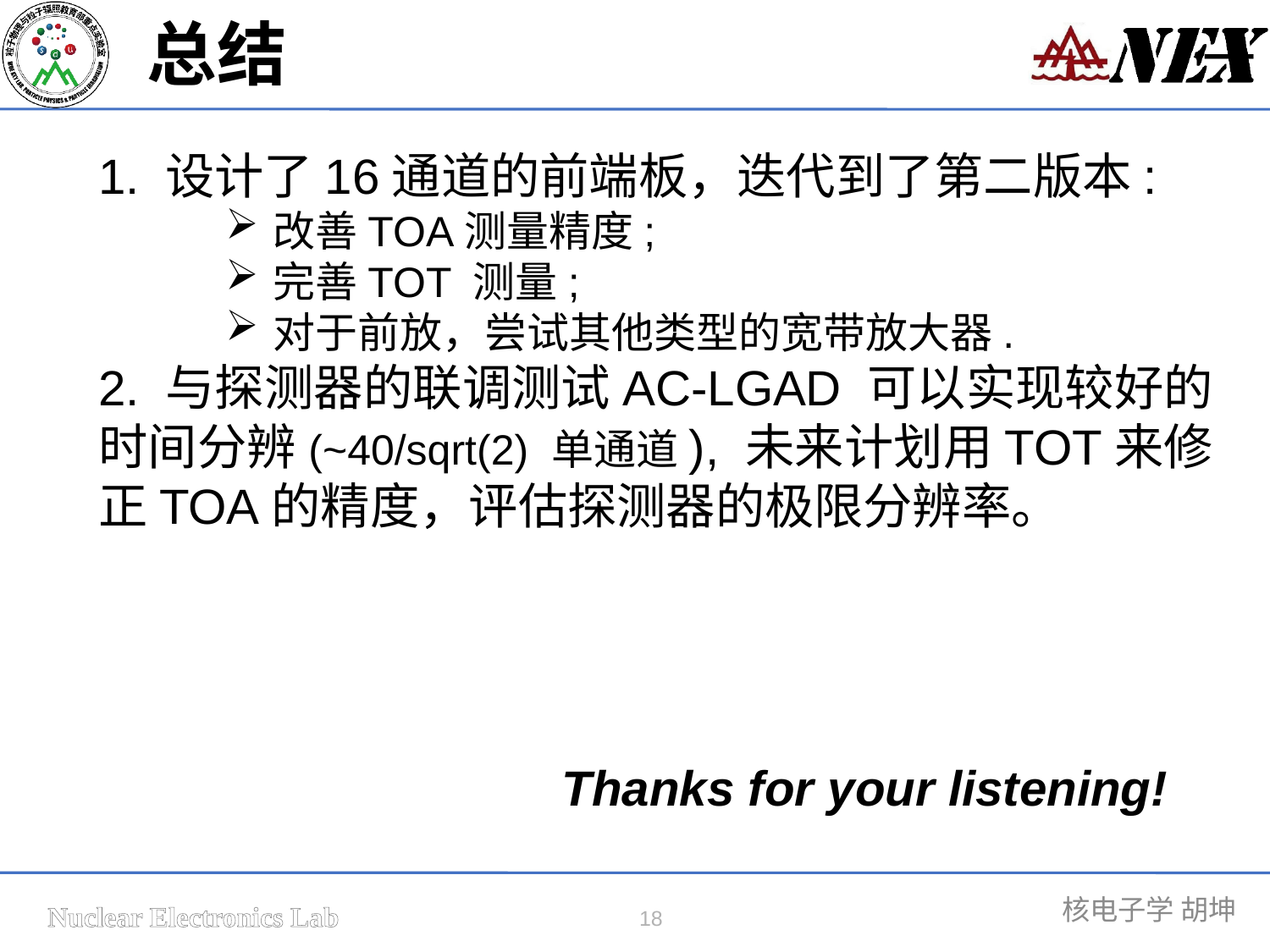

总结
1. 设计了16通道的前端板，迭代到了第二版本:
改善TOA测量精度;
完善TOT 测量;
对于前放，尝试其他类型的宽带放大器.
2. 与探测器的联调测试AC-LGAD 可以实现较好的时间分辨(~40/sqrt(2) 单通道), 未来计划用TOT来修正TOA的精度，评估探测器的极限分辨率。

Thanks for your listening!
18